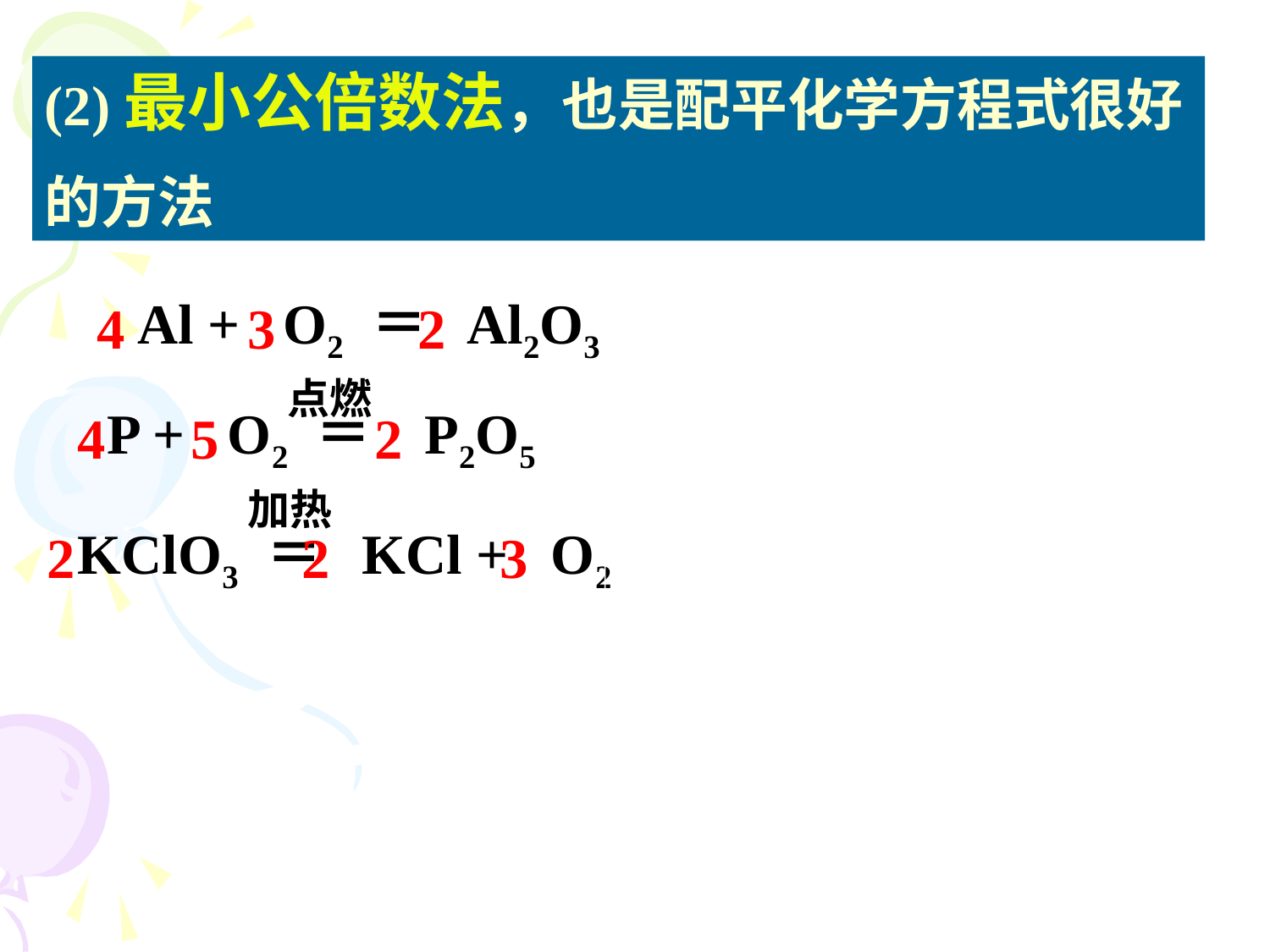

(2)最小公倍数法，也是配平化学方程式很好
的方法
4
Al +   O2 ＝  Al2O3
3
2
点燃
4      5           2
P +   O2 ＝   P2O5
加热
2                2            3
KClO3 ＝  KCl +   O2